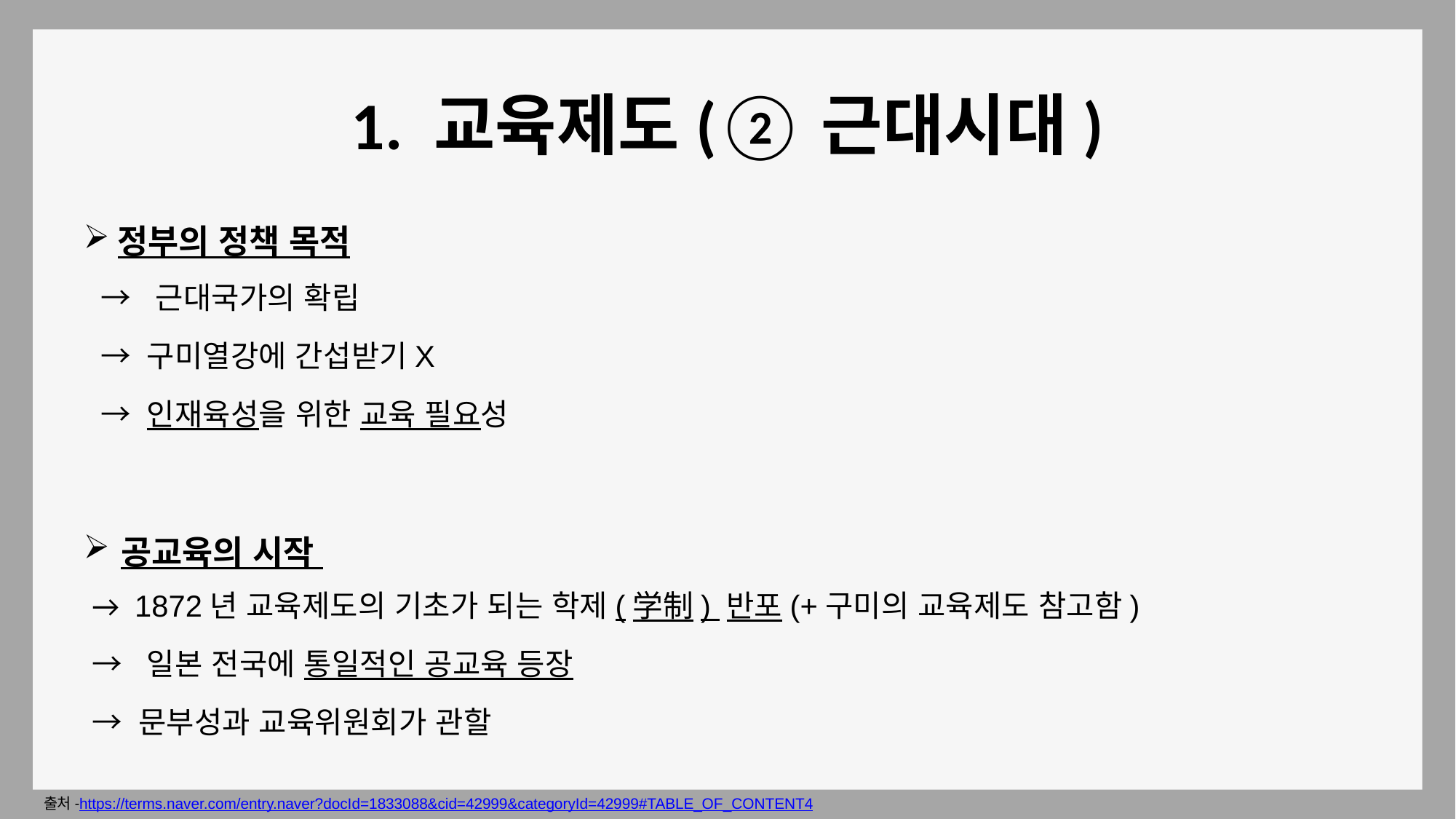

# 1. 교육제도(②근대시대)
정부의 정책 목적

  →  근대국가의 확립
  → 구미열강에 간섭받기X
  → 인재육성을 위한 교육 필요성

공교육의 시작

 →  1872년 교육제도의 기초가 되는 학제(学制) 반포(+구미의 교육제도 참고함)
 →  일본 전국에 통일적인 공교육 등장
 → 문부성과 교육위원회가 관할

출처-https://terms.naver.com/entry.naver?docId=1833088&cid=42999&categoryId=42999#TABLE_OF_CONTENT4